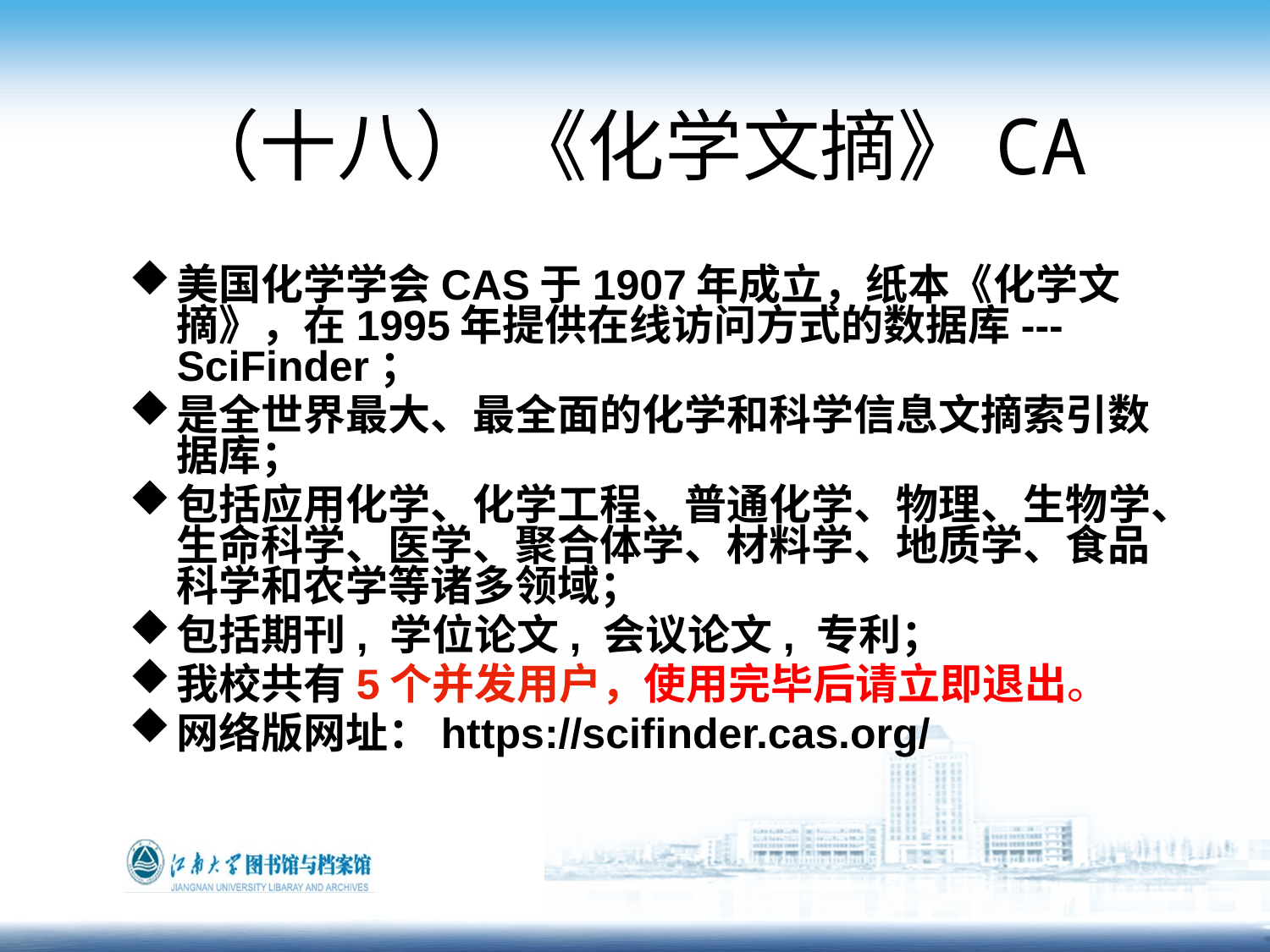

# （十八） 《化学文摘》CA
美国化学学会CAS于1907年成立，纸本《化学文摘》，在1995年提供在线访问方式的数据库---SciFinder；
是全世界最大、最全面的化学和科学信息文摘索引数据库；
包括应用化学、化学工程、普通化学、物理、生物学、生命科学、医学、聚合体学、材料学、地质学、食品科学和农学等诸多领域；
包括期刊, 学位论文, 会议论文, 专利；
我校共有5个并发用户，使用完毕后请立即退出。
网络版网址：https://scifinder.cas.org/